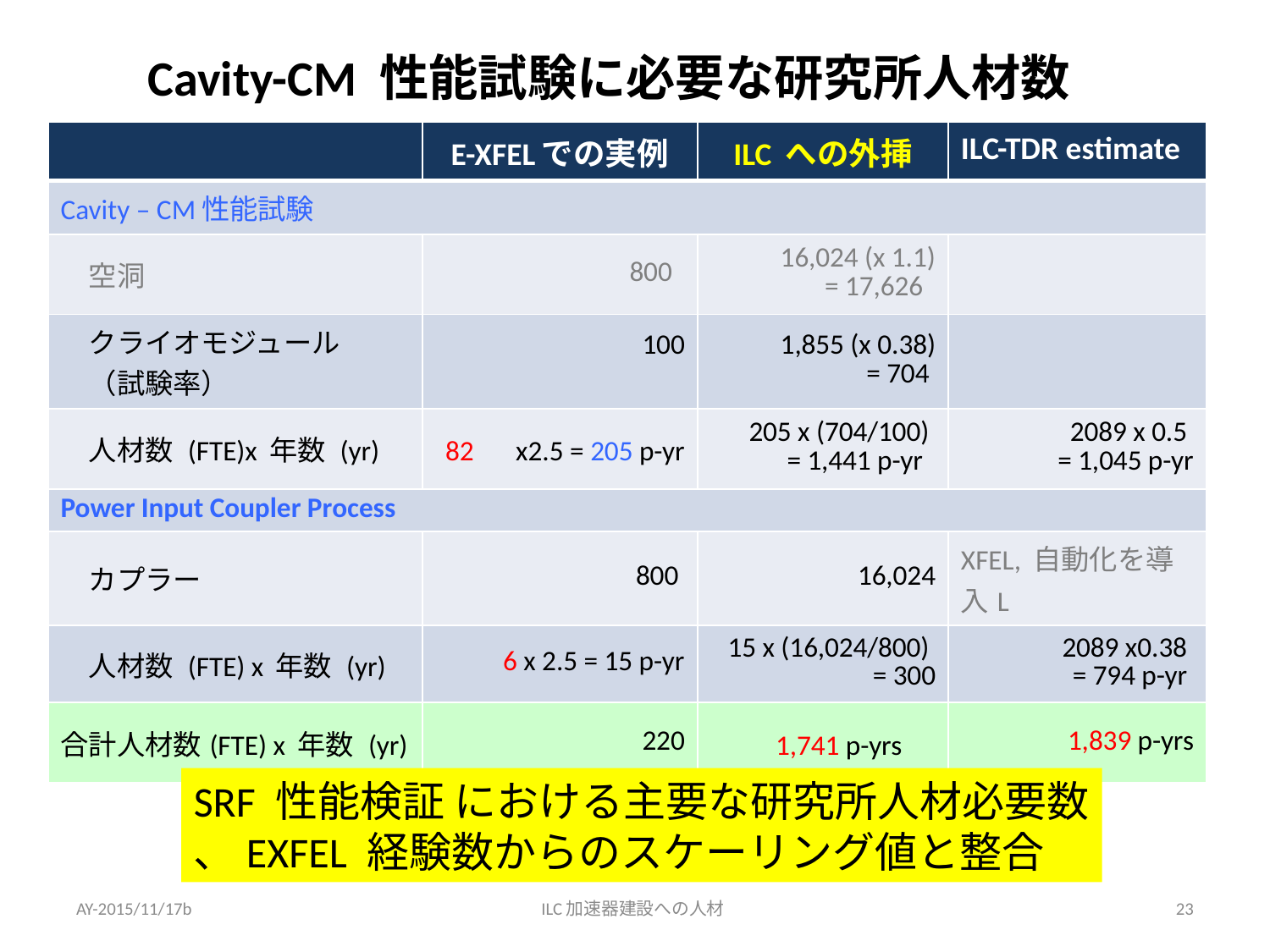

# Cavity-CM 性能試験に必要な研究所人材数
|  | E-XFELでの実例 | ILC への外挿 | ILC-TDR estimate |
| --- | --- | --- | --- |
| Cavity – CM性能試験 |  |  |  |
| 空洞 | 800 | 16,024 (x 1.1) = 17,626 |  |
| クライオモジュール 　（試験率） | 100 | 1,855 (x 0.38) = 704 |  |
| 人材数 (FTE)x 年数 (yr) | 82　x2.5 = 205 p-yr | 205 x (704/100) = 1,441 p-yr | 2089 x 0.5 = 1,045 p-yr |
| Power Input Coupler Process |  |  |  |
| カプラー | 800 | 16,024 | XFEL, 自動化を導入L |
| 人材数 (FTE) x 年数 (yr) | 6 x 2.5 = 15 p-yr | 15 x (16,024/800) = 300 | 2089 x0.38 = 794 p-yr |
| 合計人材数(FTE) x 年数 (yr) | 220 | 1,741 p-yrs | 1,839 p-yrs |
SRF 性能検証 における主要な研究所人材必要数
、EXFEL 経験数からのスケーリング値と整合
AY-2015/11/17b
ILC加速器建設への人材
23